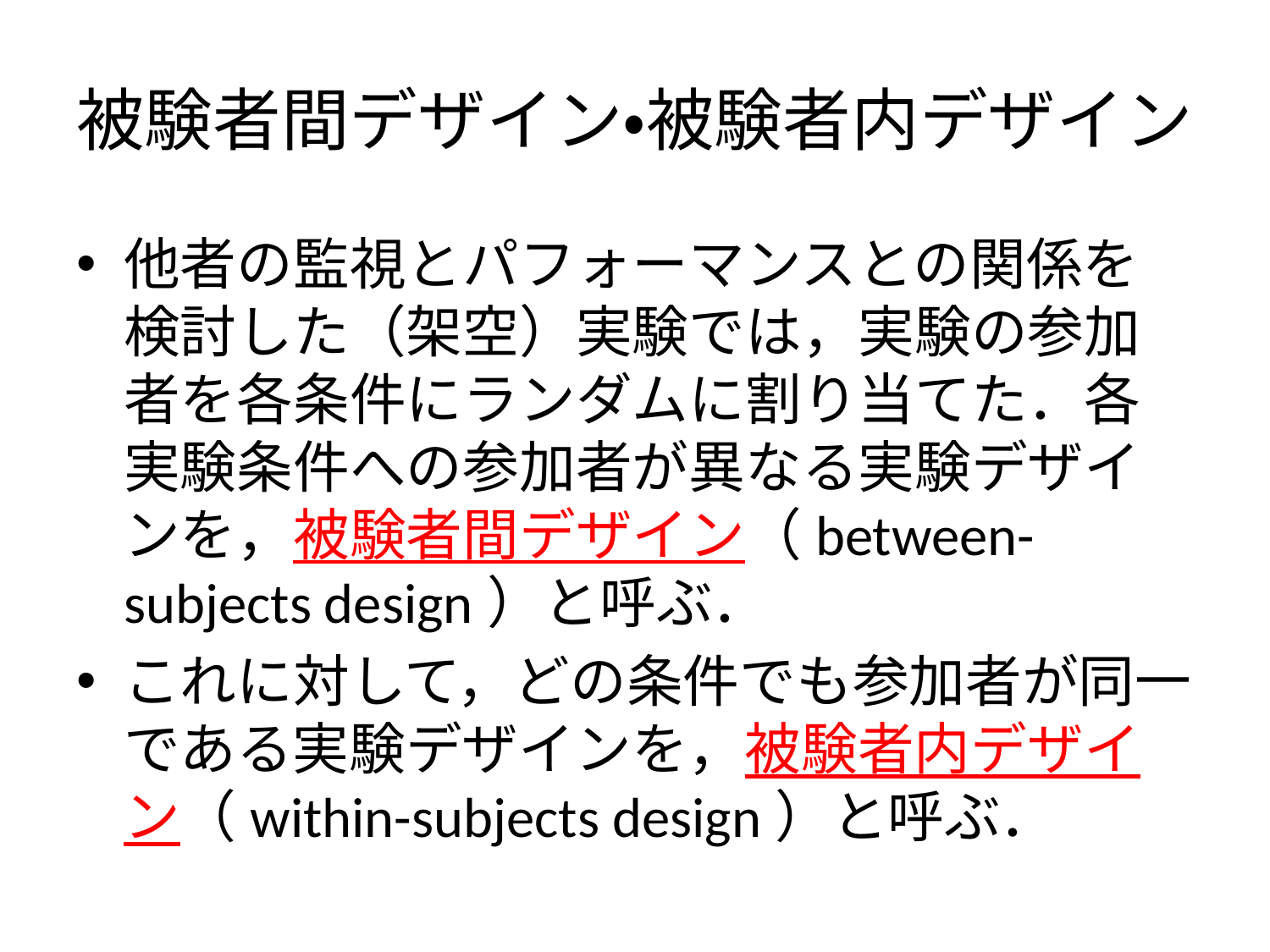

# 被験者間デザイン・被験者内デザイン
他者の監視とパフォーマンスとの関係を検討した（架空）実験では，実験の参加者を各条件にランダムに割り当てた．各実験条件への参加者が異なる実験デザインを，被験者間デザイン（between-subjects design）と呼ぶ．
これに対して，どの条件でも参加者が同一である実験デザインを，被験者内デザイン（within-subjects design）と呼ぶ．